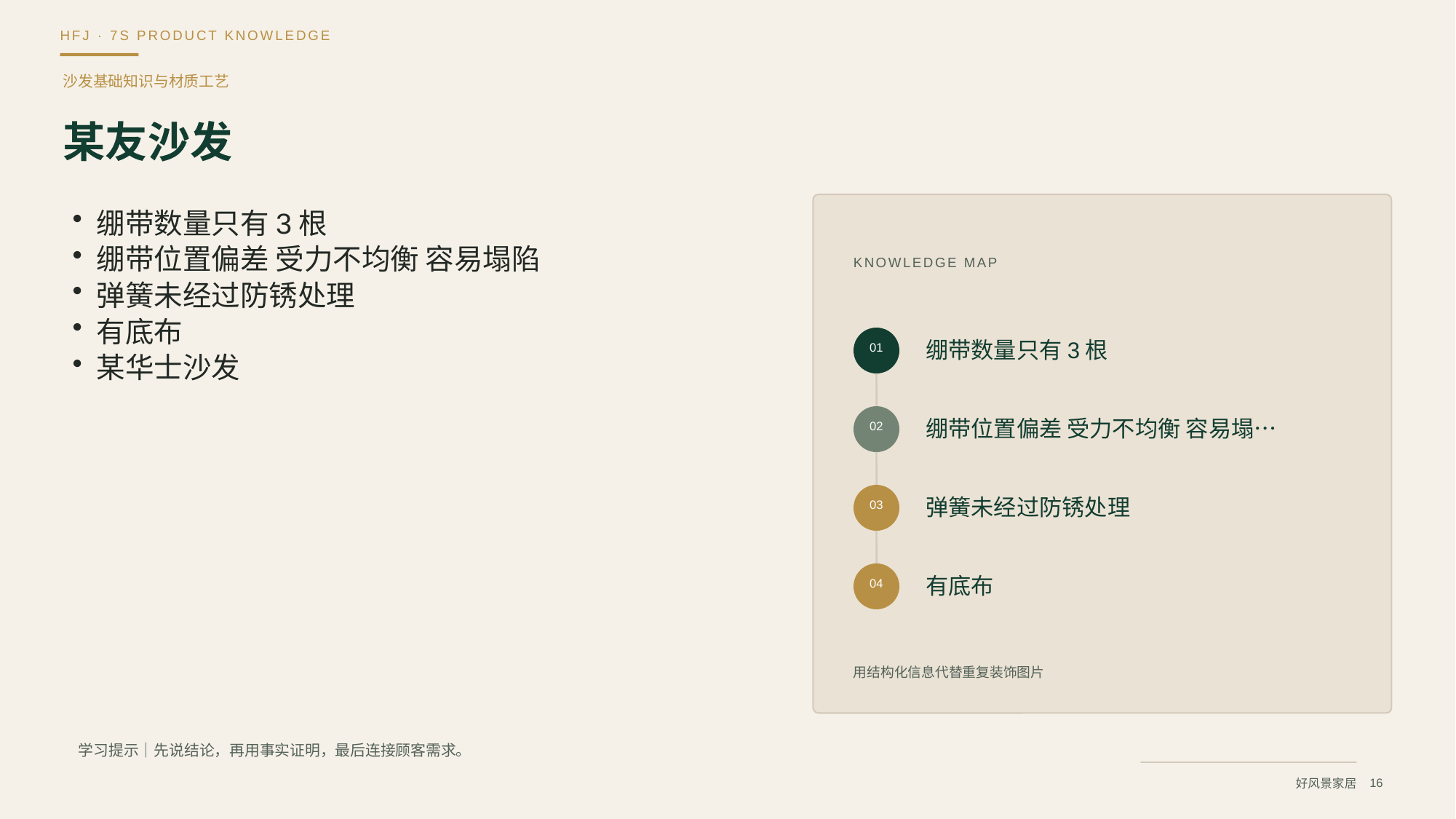

沙发基础知识与材质工艺
某友沙发
绷带数量只有3根
绷带位置偏差 受力不均衡 容易塌陷
弹簧未经过防锈处理
有底布
某华士沙发

KNOWLEDGE MAP

绷带数量只有3根
01

绷带位置偏差 受力不均衡 容易塌…
02

弹簧未经过防锈处理
03

有底布
04
用结构化信息代替重复装饰图片
学习提示｜先说结论，再用事实证明，最后连接顾客需求。
16